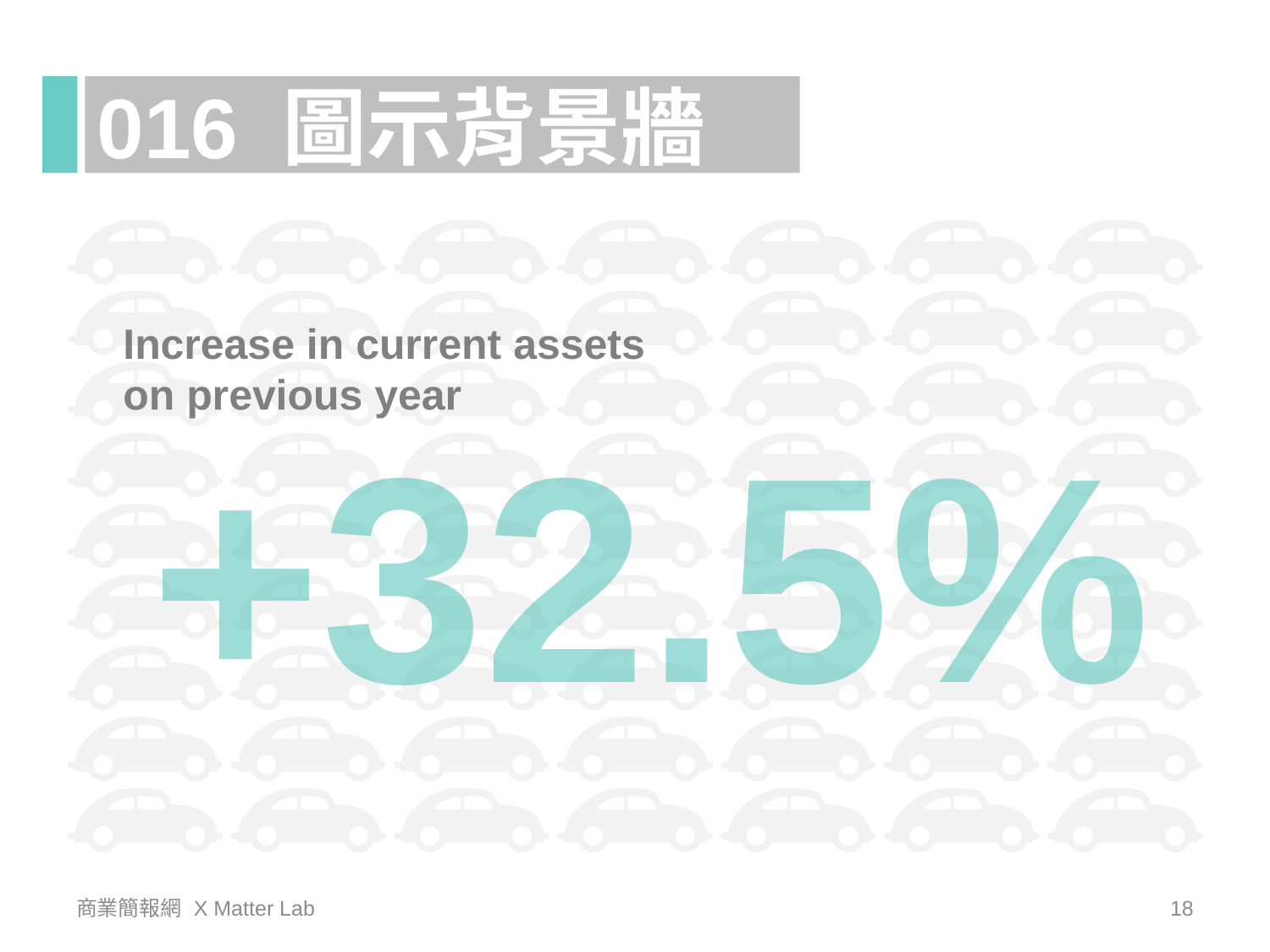

016 圖示背景牆

Increase in current assets on previous year

+32.5%

商業簡報網 X Matter Lab
18